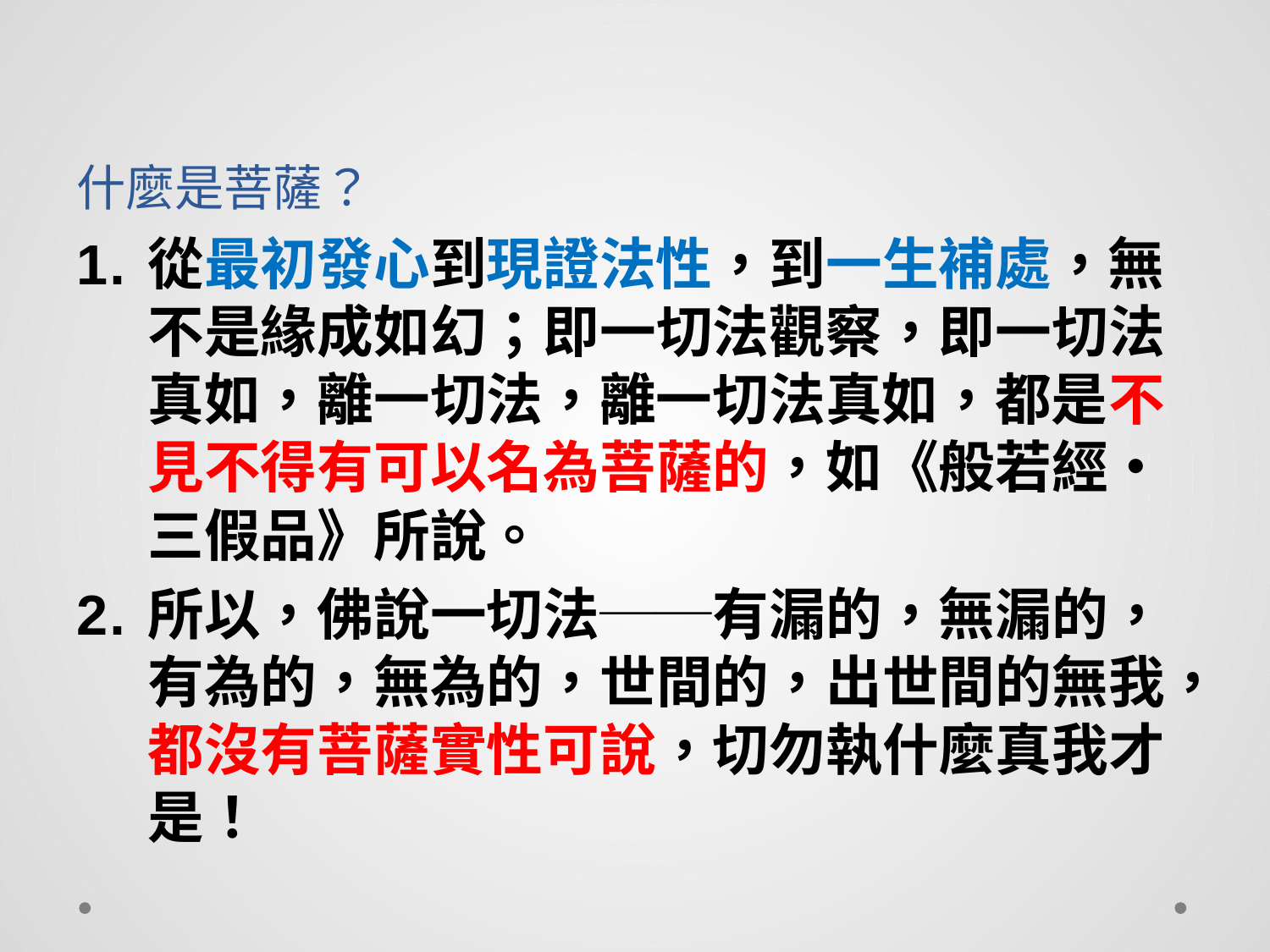

# 什麼是菩薩？
從最初發心到現證法性，到一生補處，無不是緣成如幻；即一切法觀察，即一切法真如，離一切法，離一切法真如，都是不見不得有可以名為菩薩的，如《般若經‧三假品》所說。
所以，佛說一切法──有漏的，無漏的，有為的，無為的，世間的，出世間的無我，都沒有菩薩實性可說，切勿執什麼真我才是！